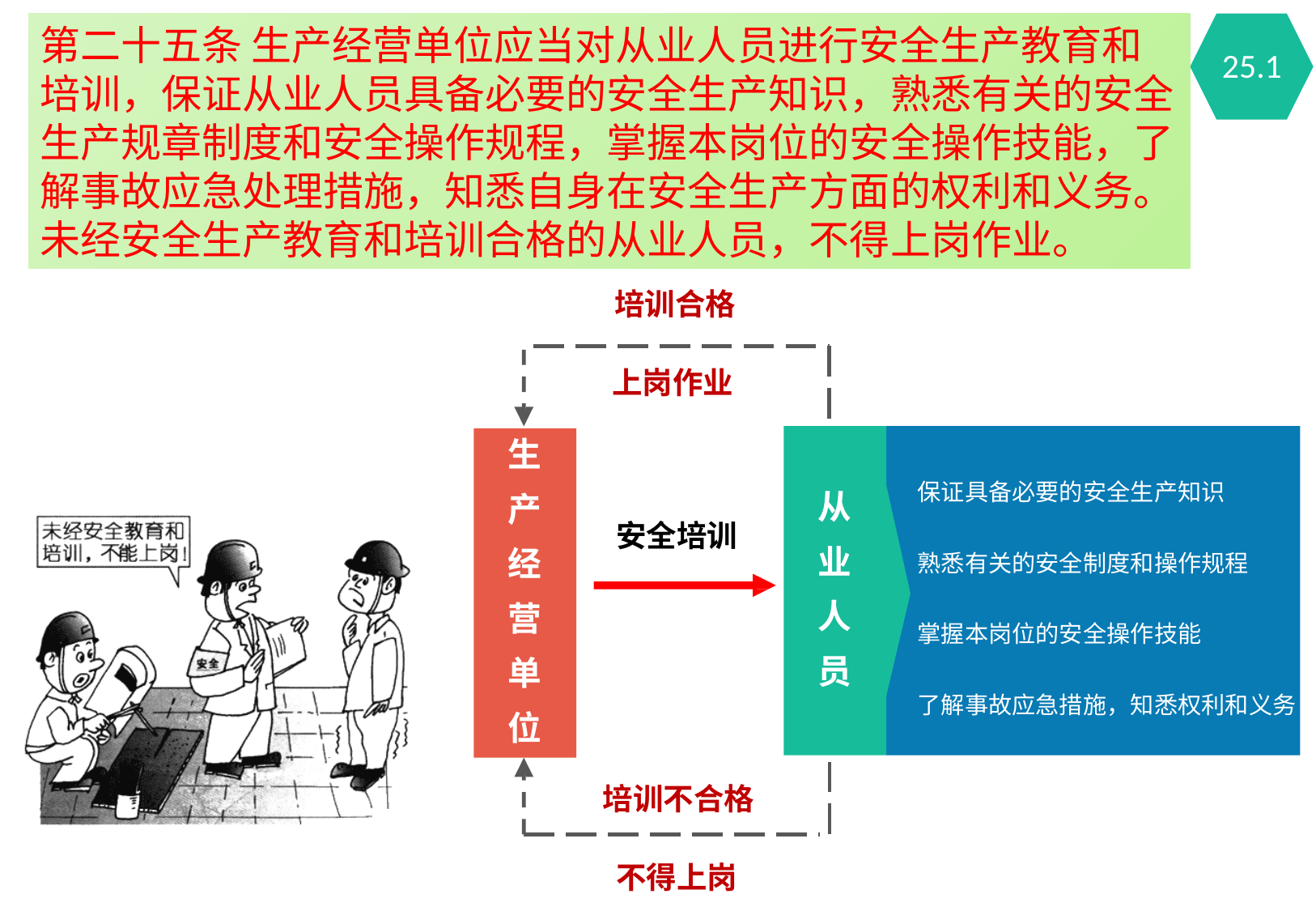

第二十五条 生产经营单位应当对从业人员进行安全生产教育和培训，保证从业人员具备必要的安全生产知识，熟悉有关的安全生产规章制度和安全操作规程，掌握本岗位的安全操作技能，了解事故应急处理措施，知悉自身在安全生产方面的权利和义务。未经安全生产教育和培训合格的从业人员，不得上岗作业。

25.1
培训合格

上岗作业

生

从 业 人 员
保证具备必要的安全生产知识

产

安全培训
经
熟悉有关的安全制度和操作规程

营
掌握本岗位的安全操作技能
单
了解事故应急措施，知悉权利和义务
位

培训不合格

不得上岗